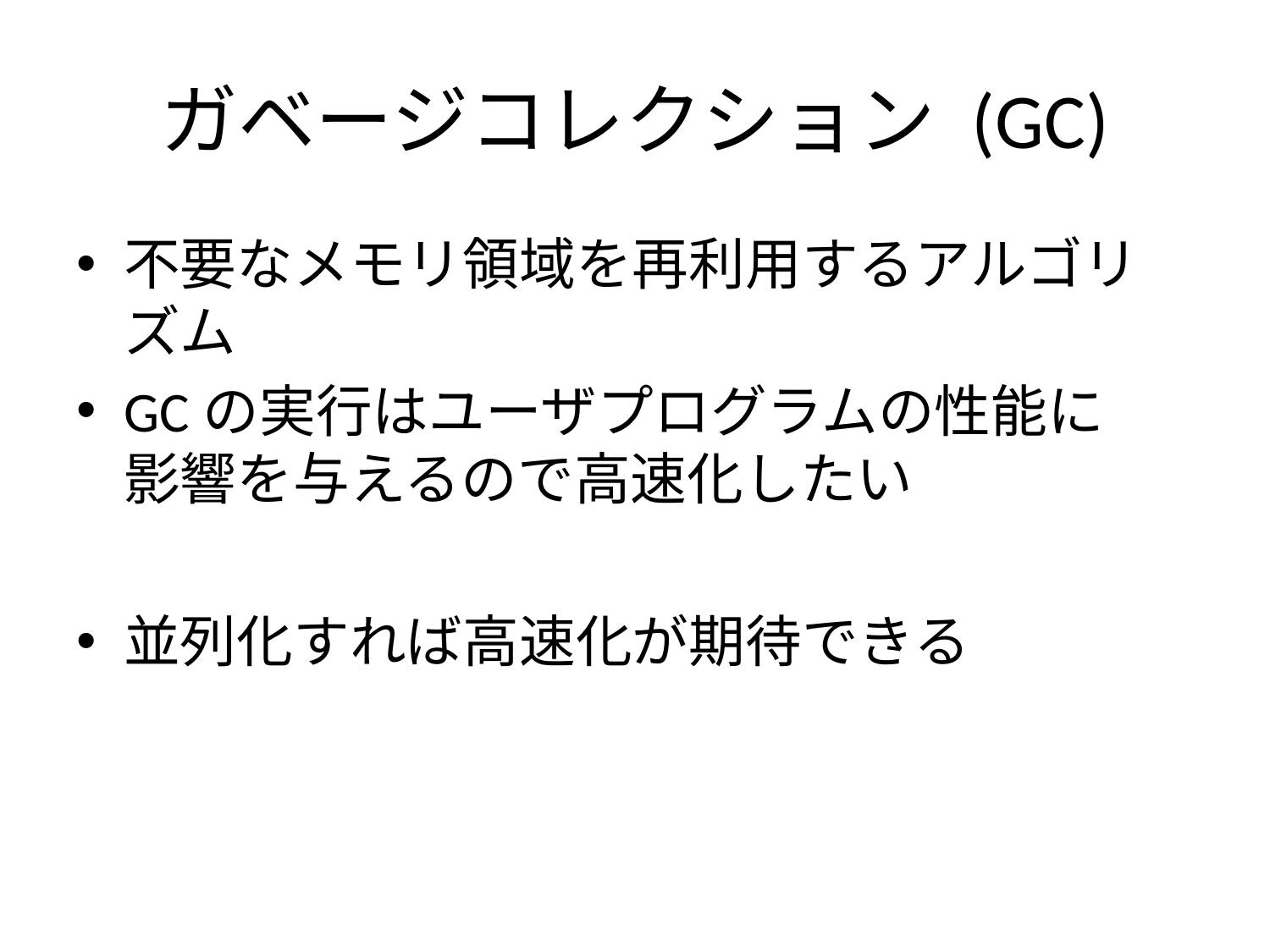

# ガベージコレクション (GC)
不要なメモリ領域を再利用するアルゴリズム
GCの実行はユーザプログラムの性能に
影響を与えるので高速化したい

並列化すれば高速化が期待できる